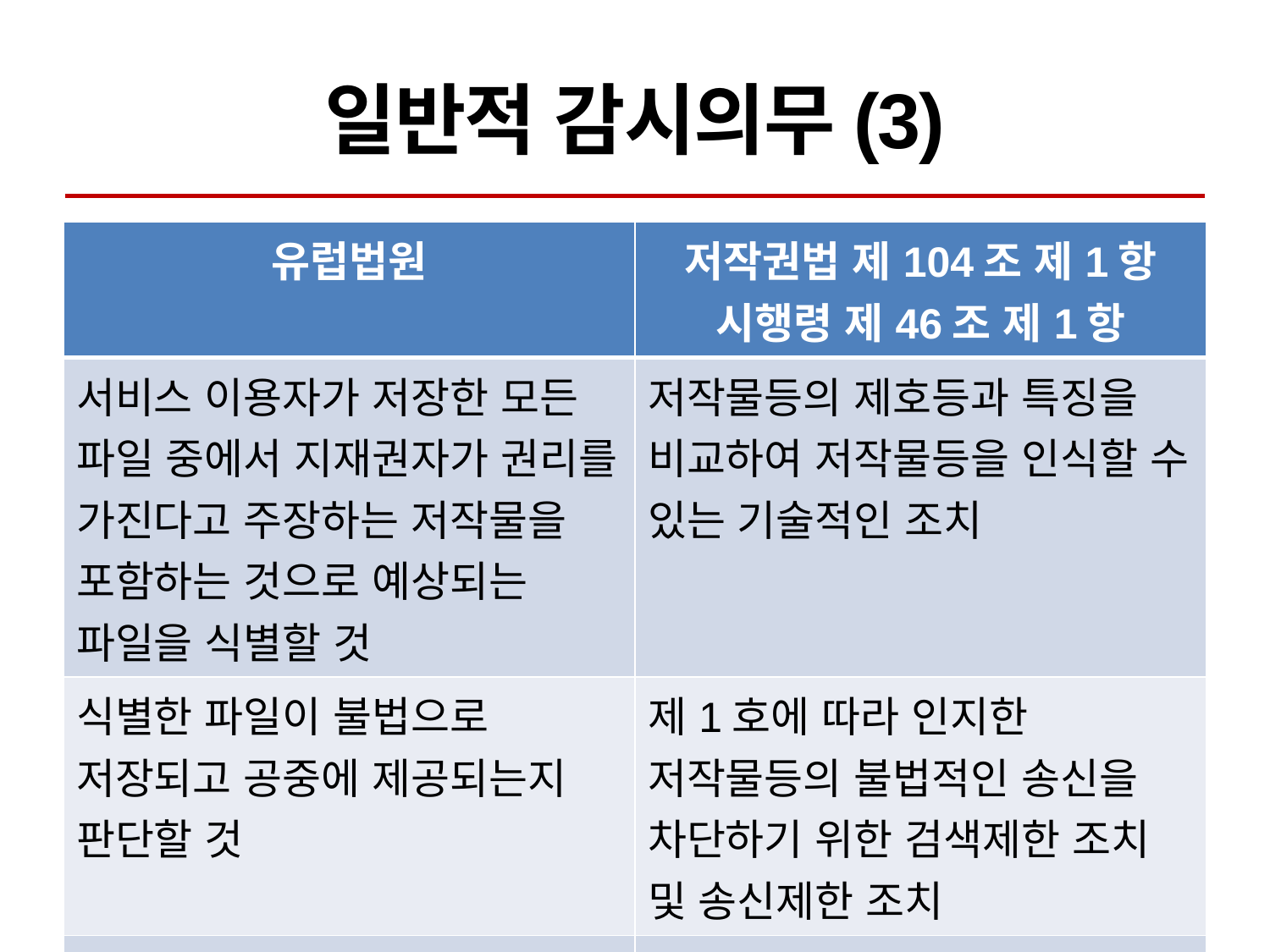

# 일반적 감시의무(3)
| 유럽법원 | 저작권법 제104조 제1항 시행령 제46조 제1항 |
| --- | --- |
| 서비스 이용자가 저장한 모든 파일 중에서 지재권자가 권리를 가진다고 주장하는 저작물을 포함하는 것으로 예상되는 파일을 식별할 것 | 저작물등의 제호등과 특징을 비교하여 저작물등을 인식할 수 있는 기술적인 조치 |
| 식별한 파일이 불법으로 저장되고 공중에 제공되는지 판단할 것 | 제1호에 따라 인지한 저작물등의 불법적인 송신을 차단하기 위한 검색제한 조치 및 송신제한 조치 |
| 불법이라고 판단한 파일의 이용을 차단할 것 |  |